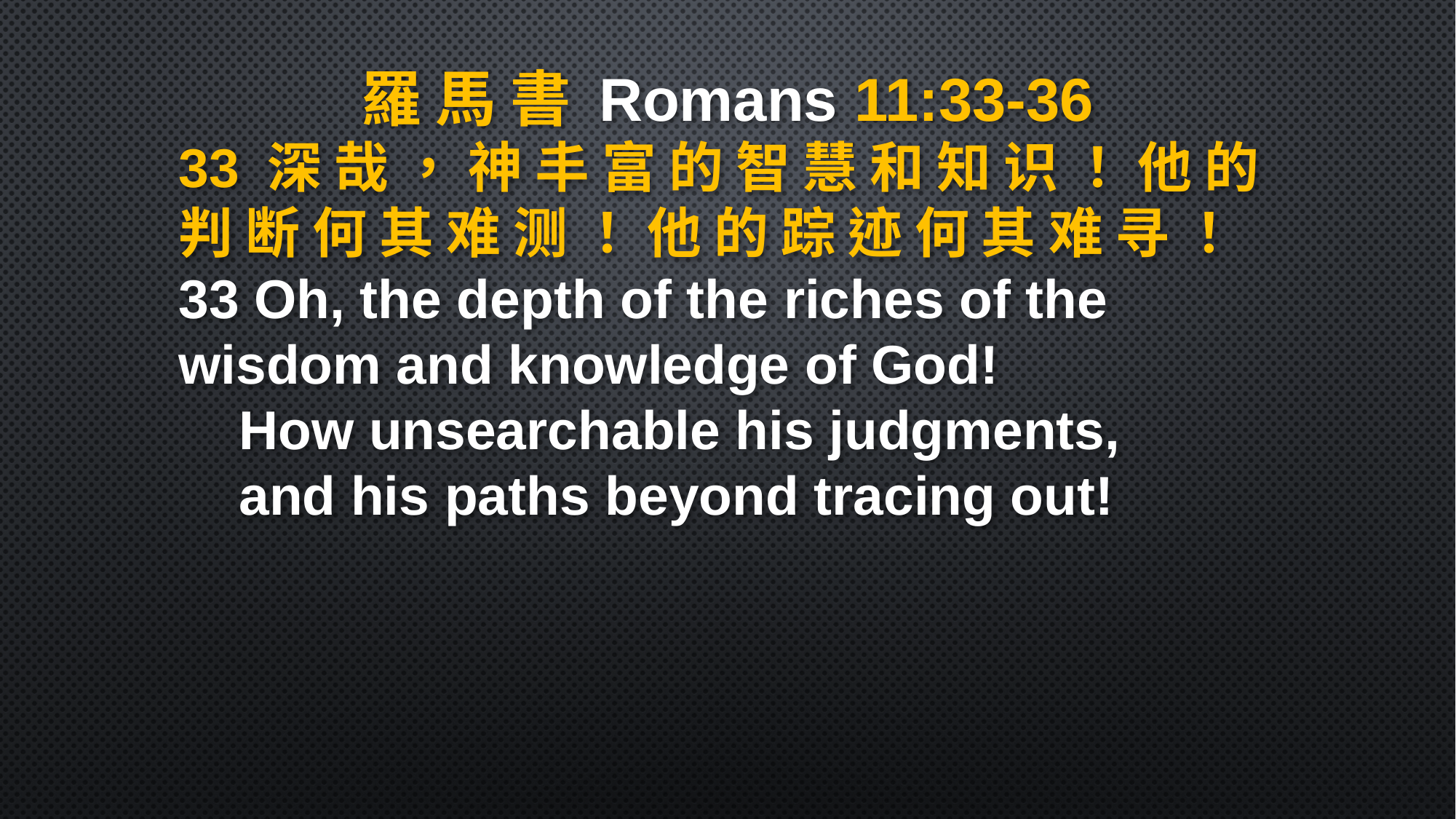

羅 馬 書 Romans 11:33-36
33 深 哉 ， 神 丰 富 的 智 慧 和 知 识 ！ 他 的 判 断 何 其 难 测 ！ 他 的 踪 迹 何 其 难 寻 ！
33 Oh, the depth of the riches of the wisdom and knowledge of God!
    How unsearchable his judgments,
    and his paths beyond tracing out!